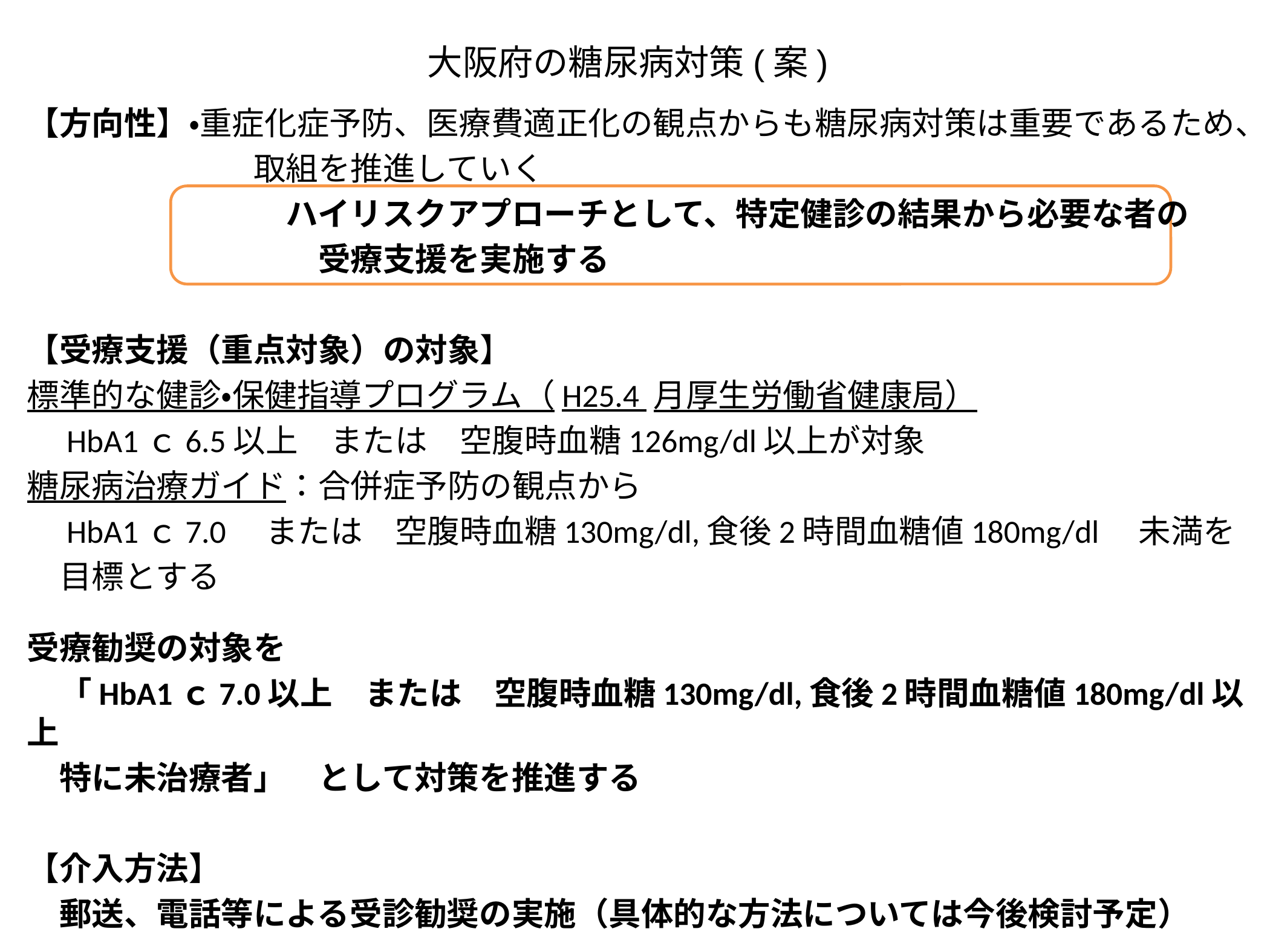

# 大阪府の糖尿病対策(案)
【方向性】・重症化症予防、医療費適正化の観点からも糖尿病対策は重要であるため、
　　　　　　　取組を推進していく
　　　　　　　　ハイリスクアプローチとして、特定健診の結果から必要な者の
　　　　　　　　　受療支援を実施する

【受療支援（重点対象）の対象】
標準的な健診・保健指導プログラム（H25.4 月厚生労働省健康局）
　HbA1ｃ6.5以上　または　空腹時血糖126mg/dl以上が対象
糖尿病治療ガイド：合併症予防の観点から
　HbA1ｃ7.0　または　空腹時血糖130mg/dl,食後2時間血糖値180mg/dl　未満を
　目標とする

受療勧奨の対象を
　「HbA1ｃ7.0以上　または　空腹時血糖130mg/dl,食後2時間血糖値180mg/dl以上
　特に未治療者」　として対策を推進する

【介入方法】
　郵送、電話等による受診勧奨の実施（具体的な方法については今後検討予定）